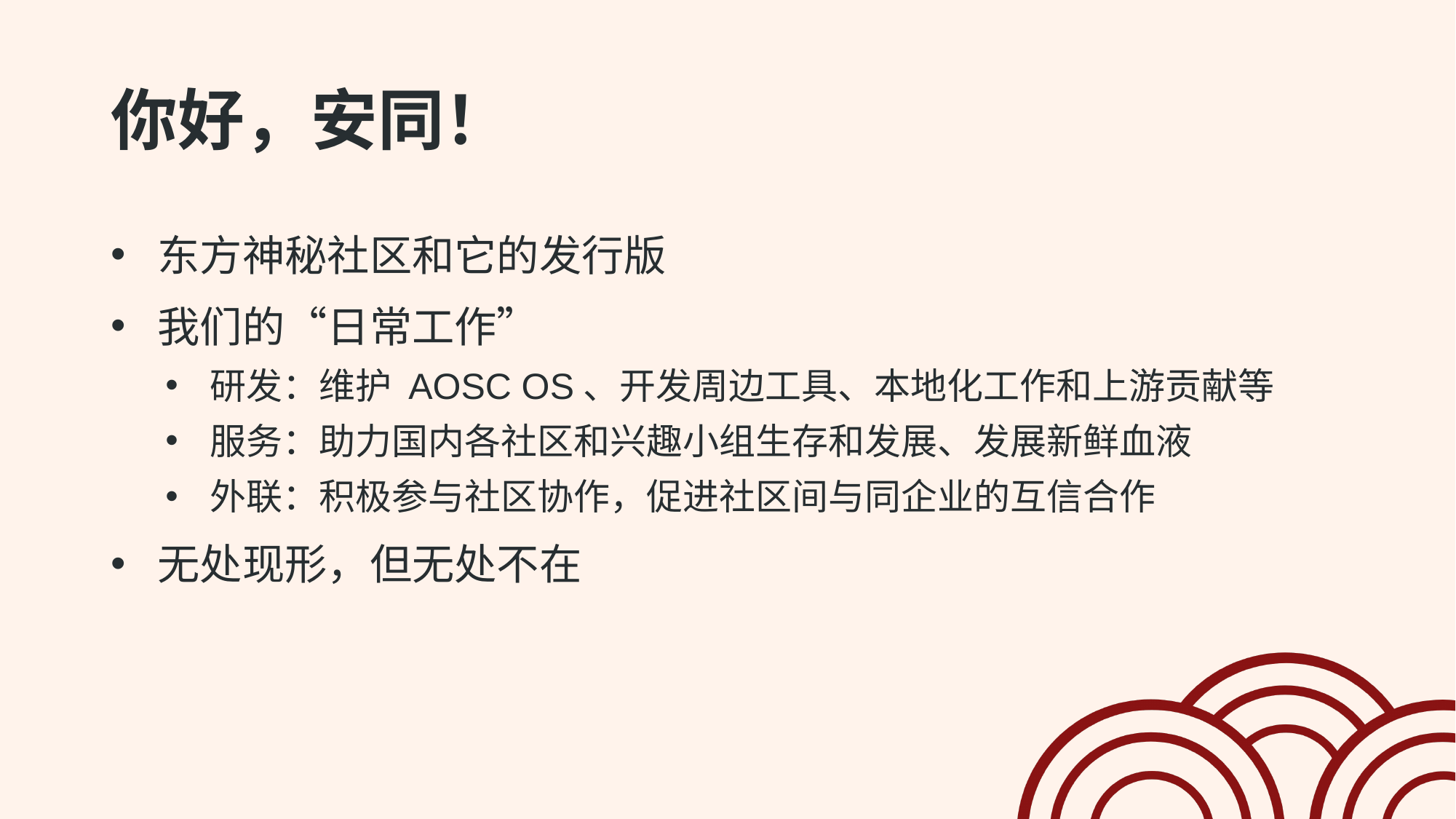

# 你好，安同！
 东方神秘社区和它的发行版
 我们的“日常工作”
 研发：维护 AOSC OS、开发周边工具、本地化工作和上游贡献等
 服务：助力国内各社区和兴趣小组生存和发展、发展新鲜血液
 外联：积极参与社区协作，促进社区间与同企业的互信合作
 无处现形，但无处不在